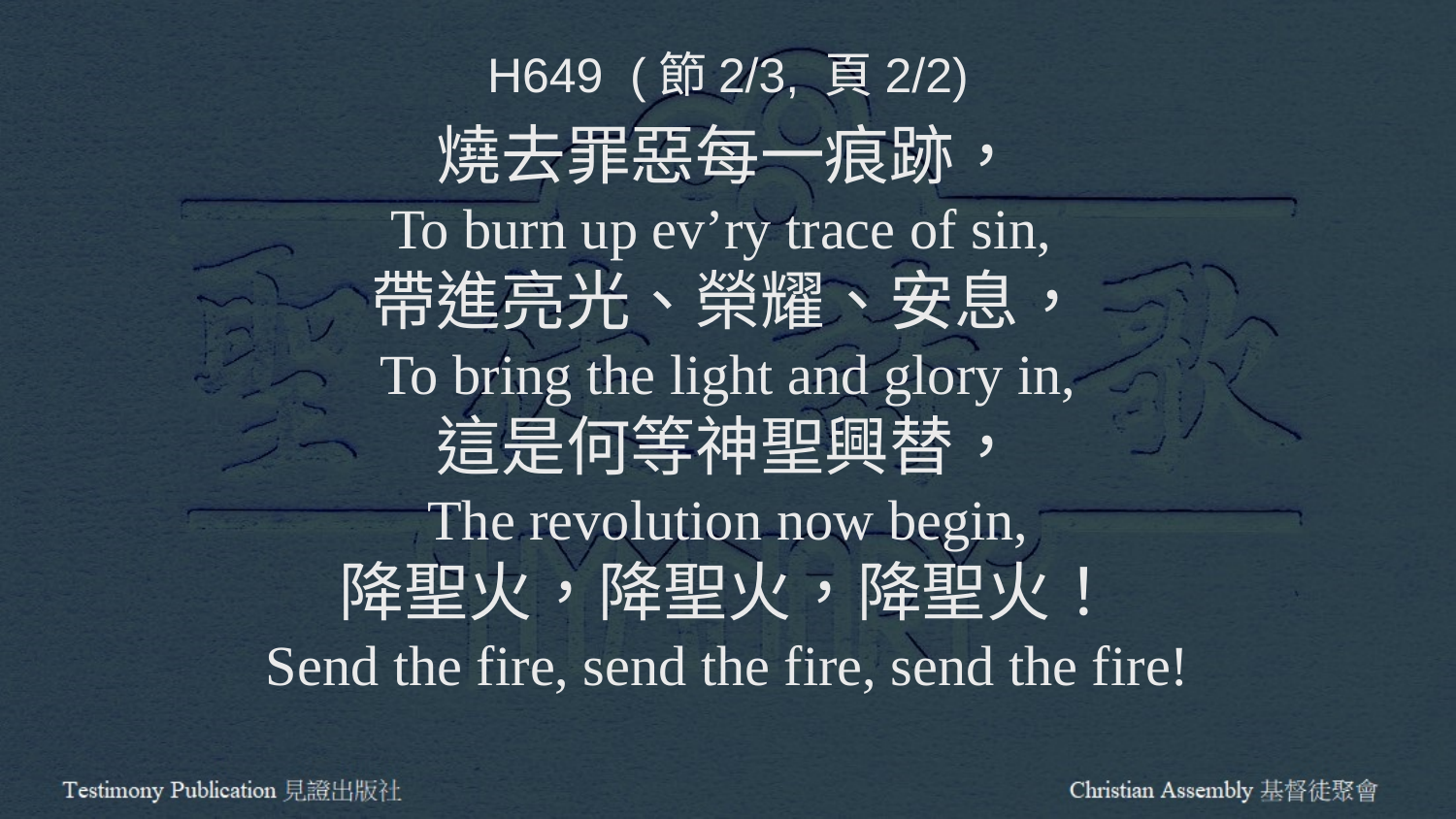

H649  (節2/3, 頁2/2)
燒去罪惡每一痕跡，
To burn up ev’ry trace of sin,
帶進亮光、榮耀、安息，
To bring the light and glory in,
這是何等神聖興替，
The revolution now begin,
降聖火，降聖火，降聖火！
Send the fire, send the fire, send the fire!